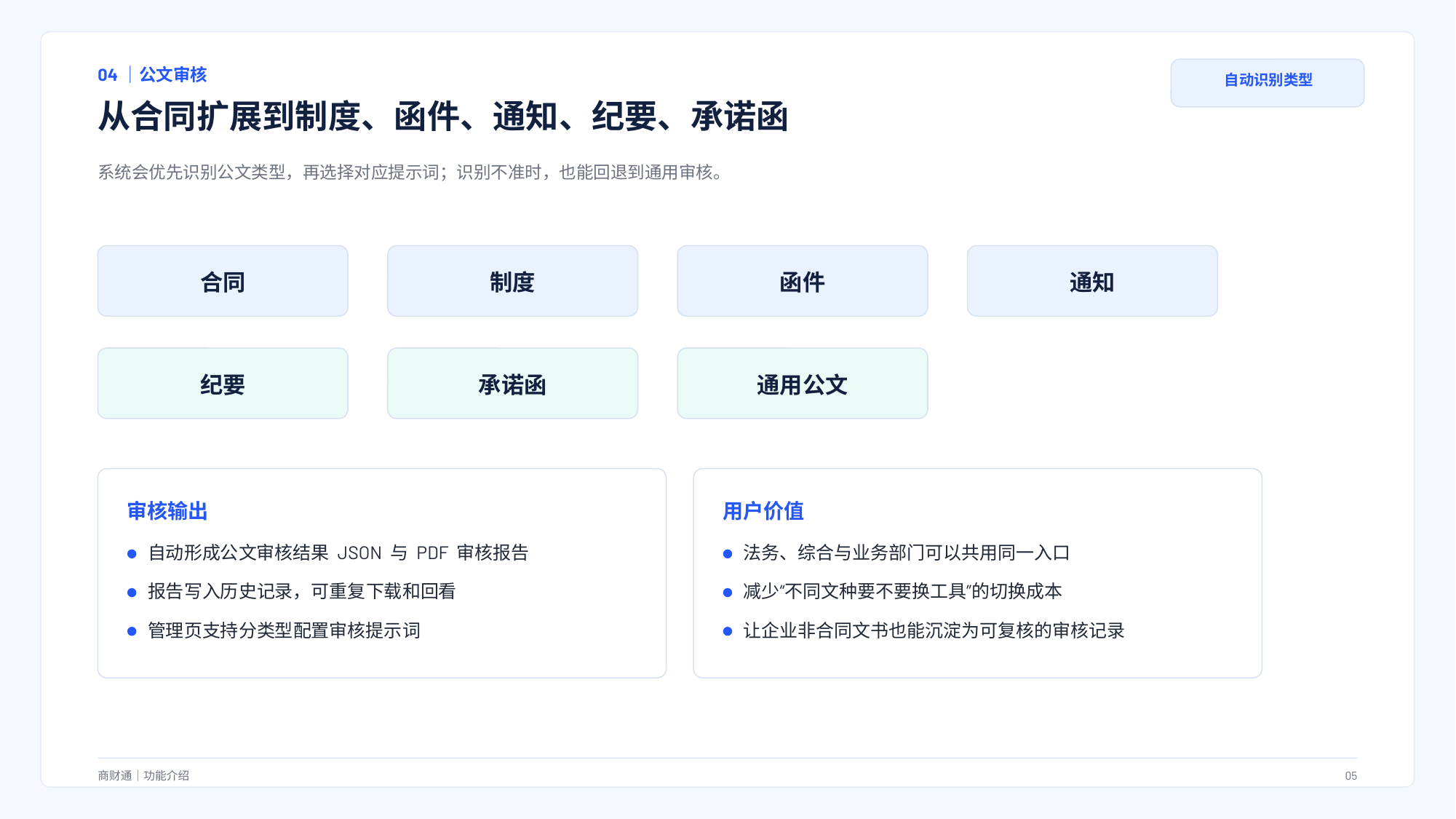

04｜公文审核
自动识别类型
从合同扩展到制度、函件、通知、纪要、承诺函
系统会优先识别公文类型，再选择对应提示词；识别不准时，也能回退到通用审核。

合同
制度
函件
通知

纪要
承诺函
通用公文

审核输出
用户价值
自动形成公文审核结果 JSON 与 PDF 审核报告
法务、综合与业务部门可以共用同一入口

报告写入历史记录，可重复下载和回看
减少“不同文种要不要换工具”的切换成本

管理页支持分类型配置审核提示词
让企业非合同文书也能沉淀为可复核的审核记录

商财通｜功能介绍
05